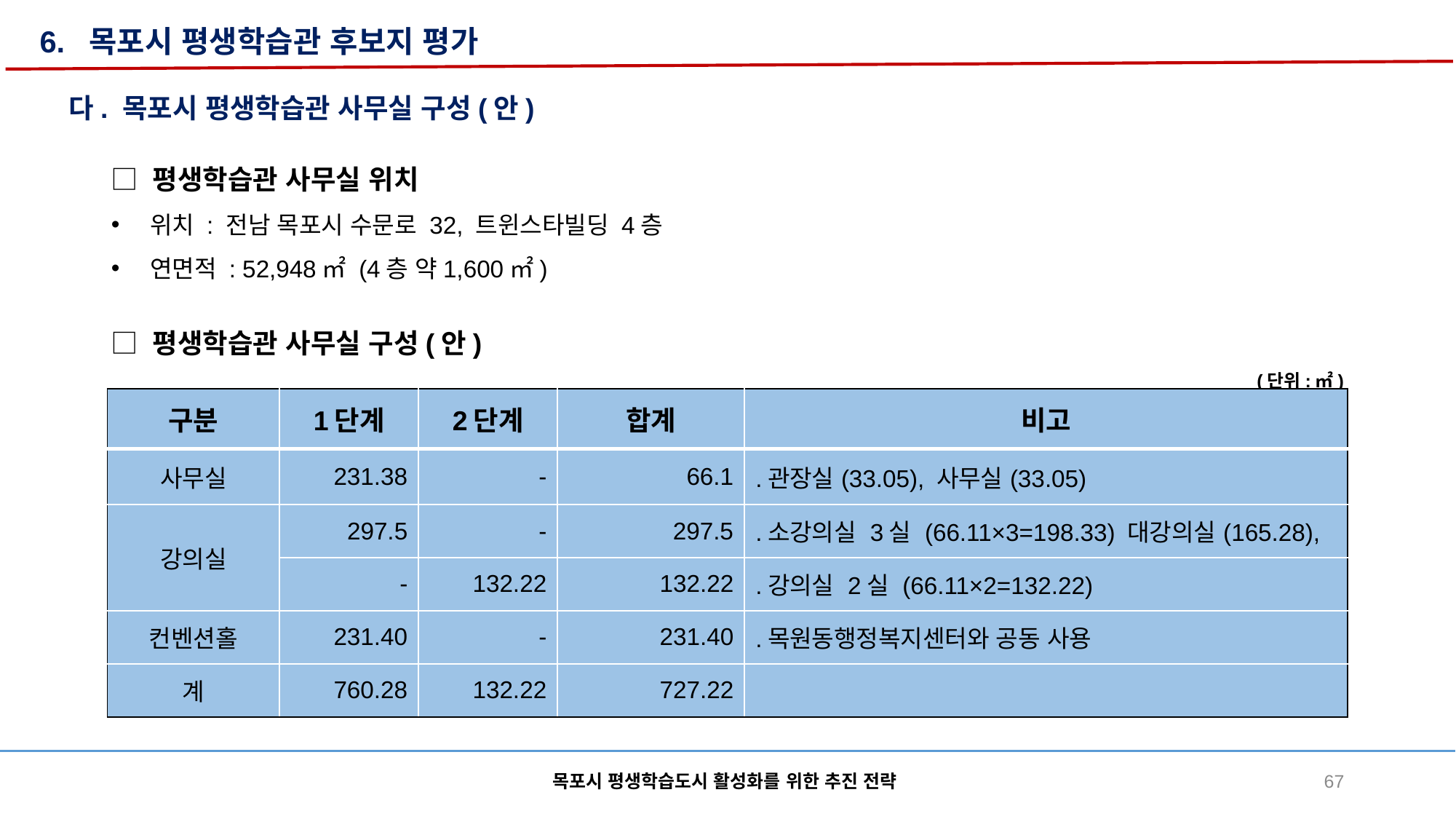

6.  목포시 평생학습관 후보지 평가
다. 목포시 평생학습관 사무실 구성(안)
□ 평생학습관 사무실 위치
위치 : 전남 목포시 수문로 32, 트윈스타빌딩 4층
연면적 : 52,948㎡ (4층 약1,600㎡)

□ 평생학습관 사무실 구성(안)
(단위:㎡)

| 구분 | 1단계 | 2단계 | 합계 | 비고 |
| --- | --- | --- | --- | --- |
| 사무실 | 231.38 | - | 66.1 | .관장실(33.05), 사무실(33.05) |
| 강의실 | 297.5 | - | 297.5 | .소강의실 3실 (66.11×3=198.33) 대강의실(165.28), |
|  | - | 132.22 | 132.22 | .강의실 2실 (66.11×2=132.22) |
| 컨벤션홀 | 231.40 | - | 231.40 | .목원동행정복지센터와 공동 사용 |
| 계 | 760.28 | 132.22 | 727.22 |  |
목포시 평생학습도시 활성화를 위한 추진 전략
67